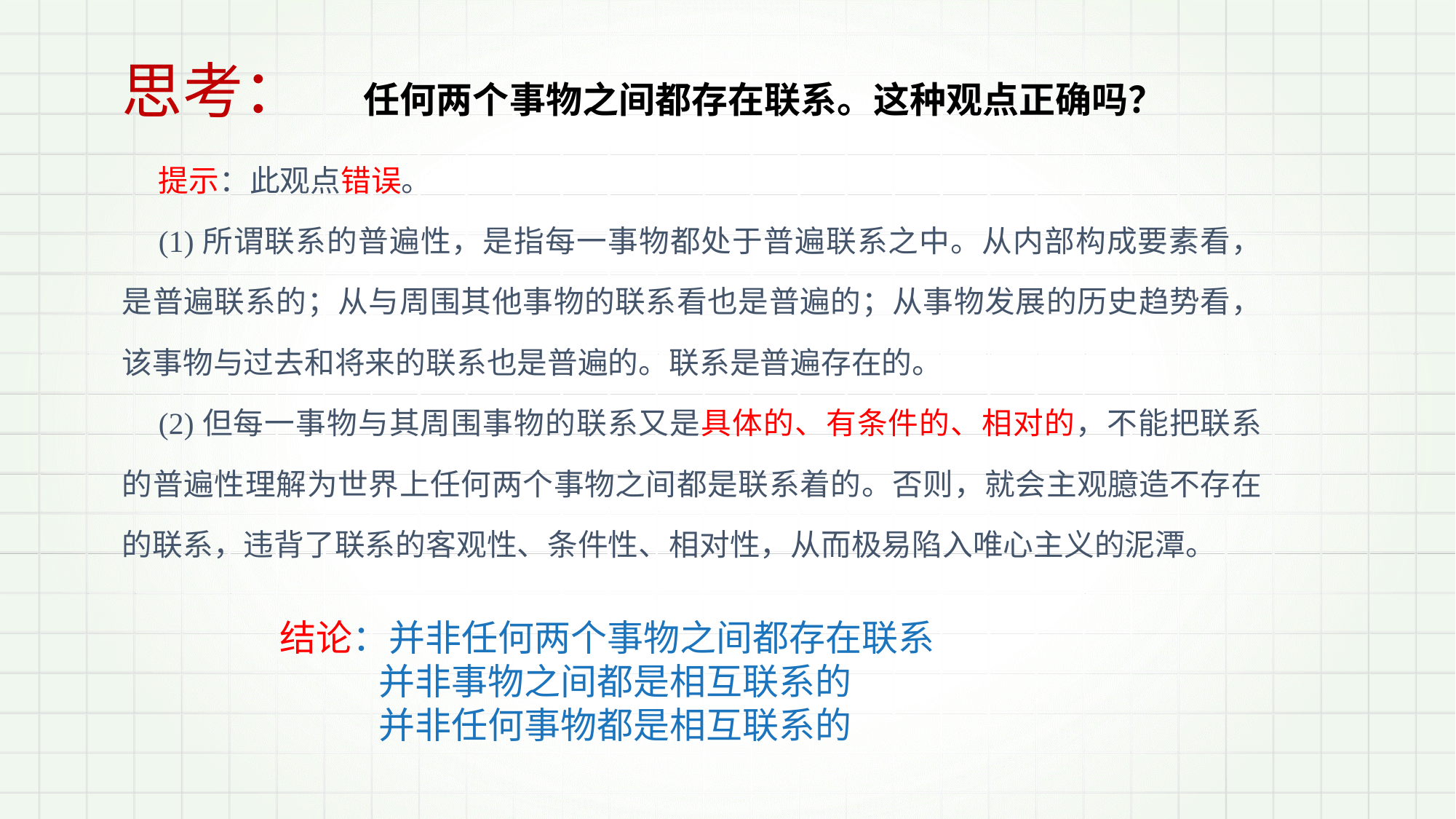

思考：
任何两个事物之间都存在联系。这种观点正确吗？
提示：此观点错误。
(1)所谓联系的普遍性，是指每一事物都处于普遍联系之中。从内部构成要素看，是普遍联系的；从与周围其他事物的联系看也是普遍的；从事物发展的历史趋势看，该事物与过去和将来的联系也是普遍的。联系是普遍存在的。
(2)但每一事物与其周围事物的联系又是具体的、有条件的、相对的，不能把联系的普遍性理解为世界上任何两个事物之间都是联系着的。否则，就会主观臆造不存在的联系，违背了联系的客观性、条件性、相对性，从而极易陷入唯心主义的泥潭。

结论：并非任何两个事物之间都存在联系
           并非事物之间都是相互联系的
           并非任何事物都是相互联系的